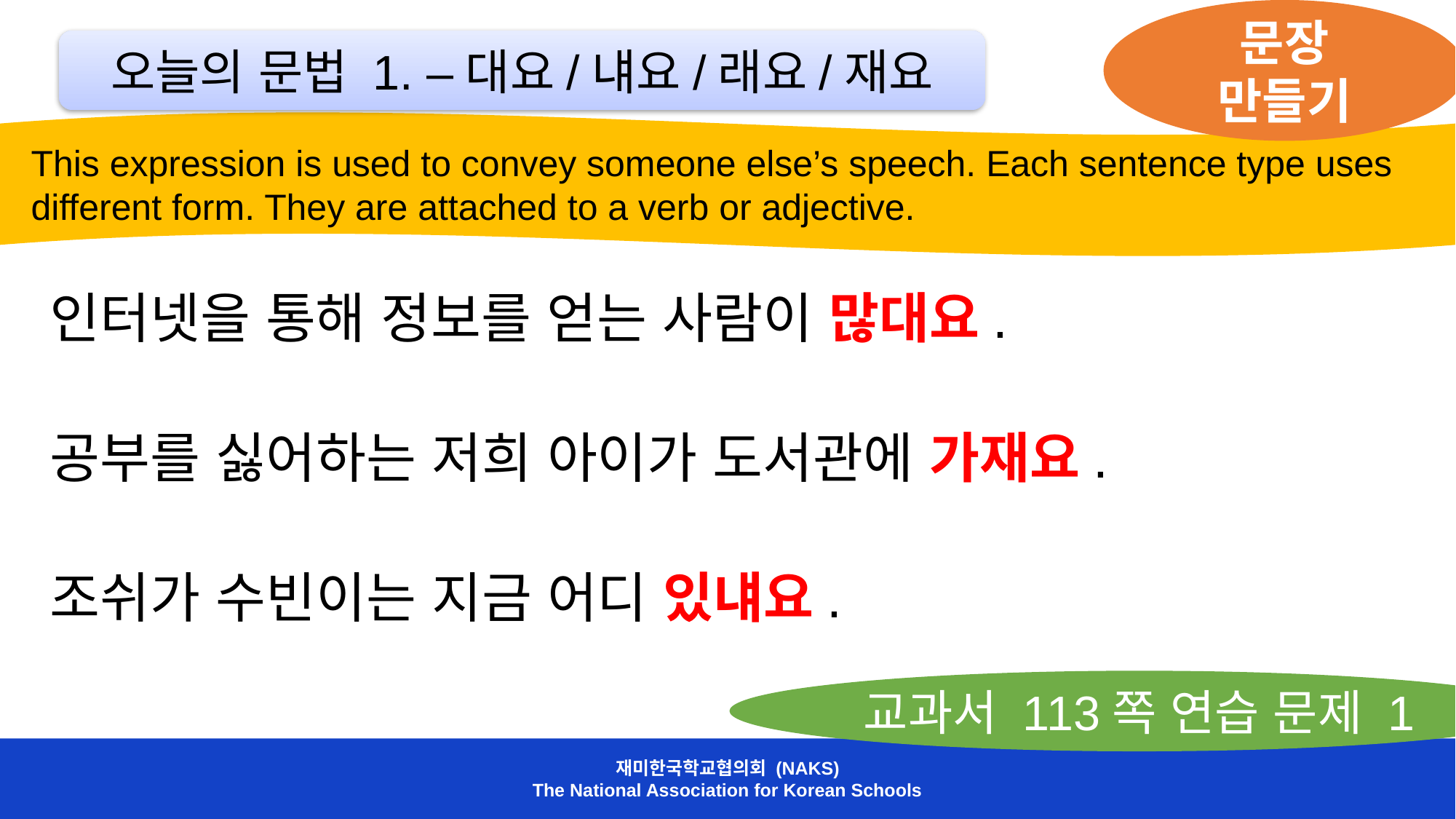

문장 만들기
오늘의 문법 1. –대요/냬요/래요/재요
  This expression is used to convey someone else’s speech. Each sentence type uses
  different form. They are attached to a verb or adjective.
인터넷을 통해 정보를 얻는 사람이 많대요.
공부를 싫어하는 저희 아이가 도서관에 가재요.
조쉬가 수빈이는 지금 어디 있냬요.
교과서 113쪽 연습 문제 1
재미한국학교협의회 (NAKS)
The National Association for Korean Schools